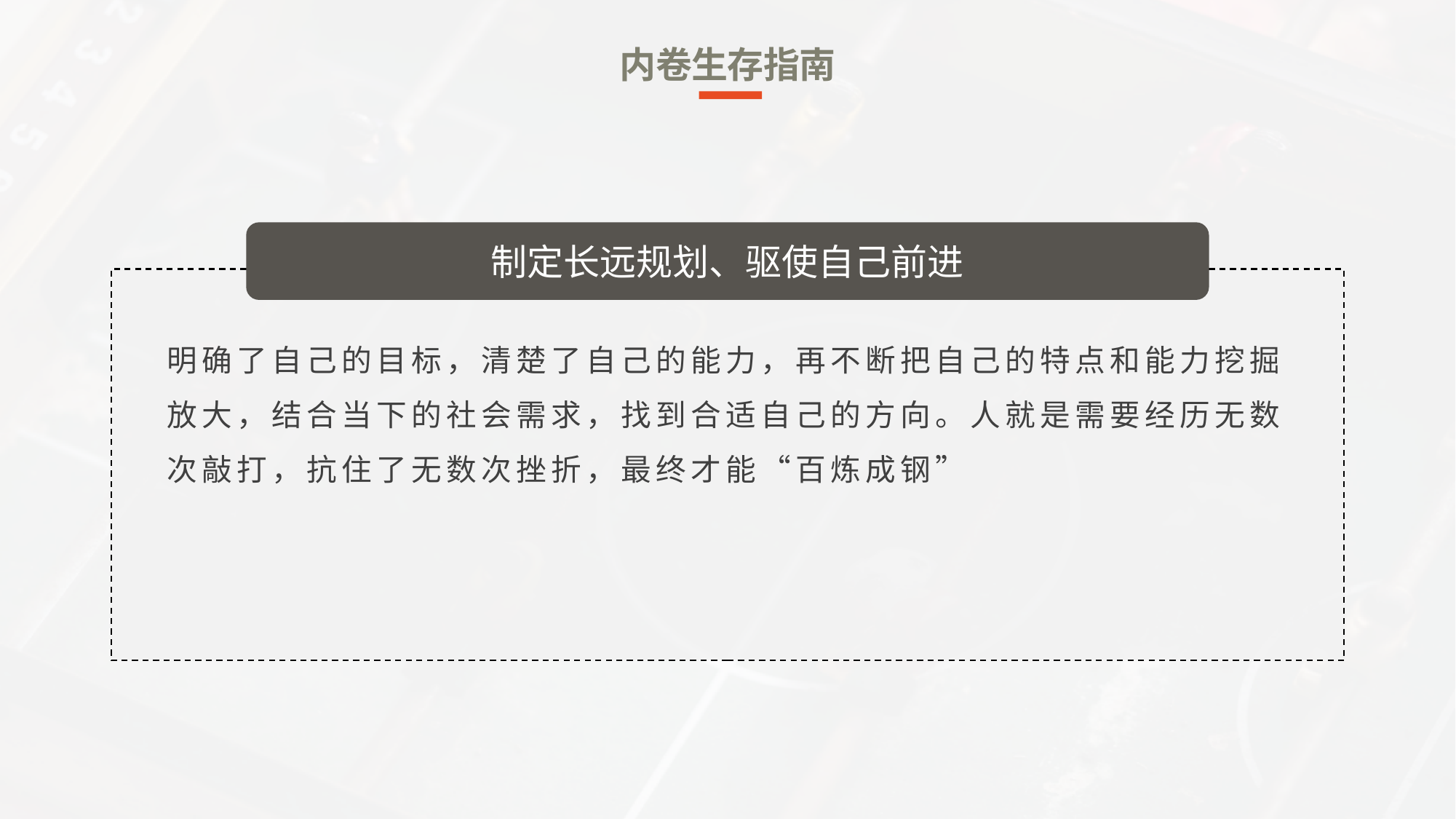

内卷生存指南

制定长远规划、驱使自己前进

明确了自己的目标，清楚了自己的能力，再不断把自己的特点和能力挖掘放大，结合当下的社会需求，找到合适自己的方向。人就是需要经历无数次敲打，抗住了无数次挫折，最终才能“百炼成钢”